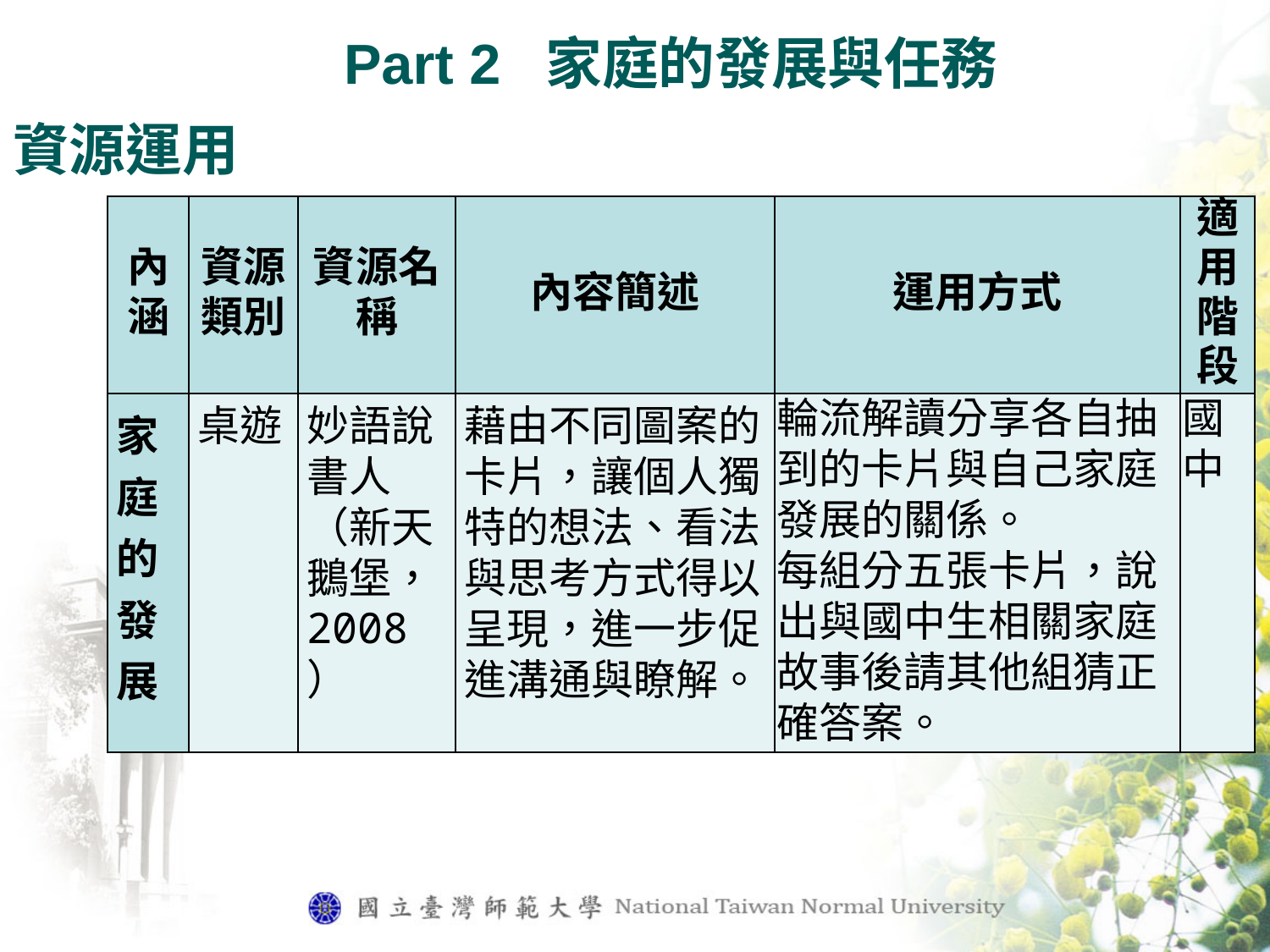

Part 2  家庭的發展與任務
資源運用
| 內涵 | 資源類別 | 資源名稱 | 內容簡述 | 運用方式 | 適用階段 |
| --- | --- | --- | --- | --- | --- |
| 家庭的發展 | 桌遊 | 妙語說書人（新天鵝堡，2008） | 藉由不同圖案的卡片，讓個人獨特的想法、看法與思考方式得以呈現，進一步促進溝通與瞭解。 | 輪流解讀分享各自抽到的卡片與自己家庭發展的關係。 每組分五張卡片，說出與國中生相關家庭故事後請其他組猜正確答案。 | 國中 |